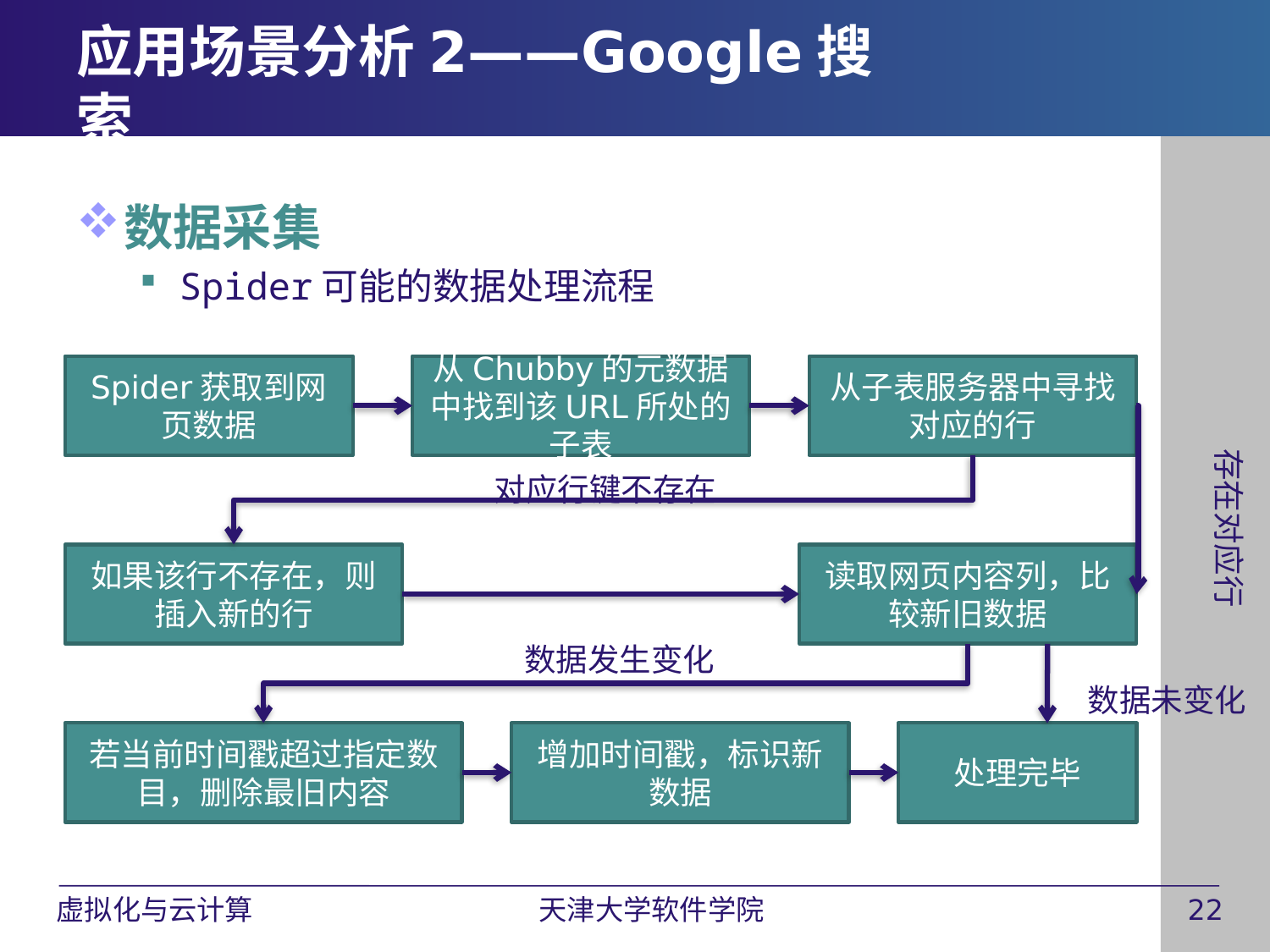

应用场景分析2——Google搜索
数据采集
Spider可能的数据处理流程

Spider获取到网页数据
从Chubby的元数据中找到该URL所处的子表
从子表服务器中寻找对应的行
存在对应行
对应行键不存在
如果该行不存在，则插入新的行
读取网页内容列，比较新旧数据
数据发生变化
数据未变化
若当前时间戳超过指定数目，删除最旧内容
增加时间戳，标识新数据
处理完毕